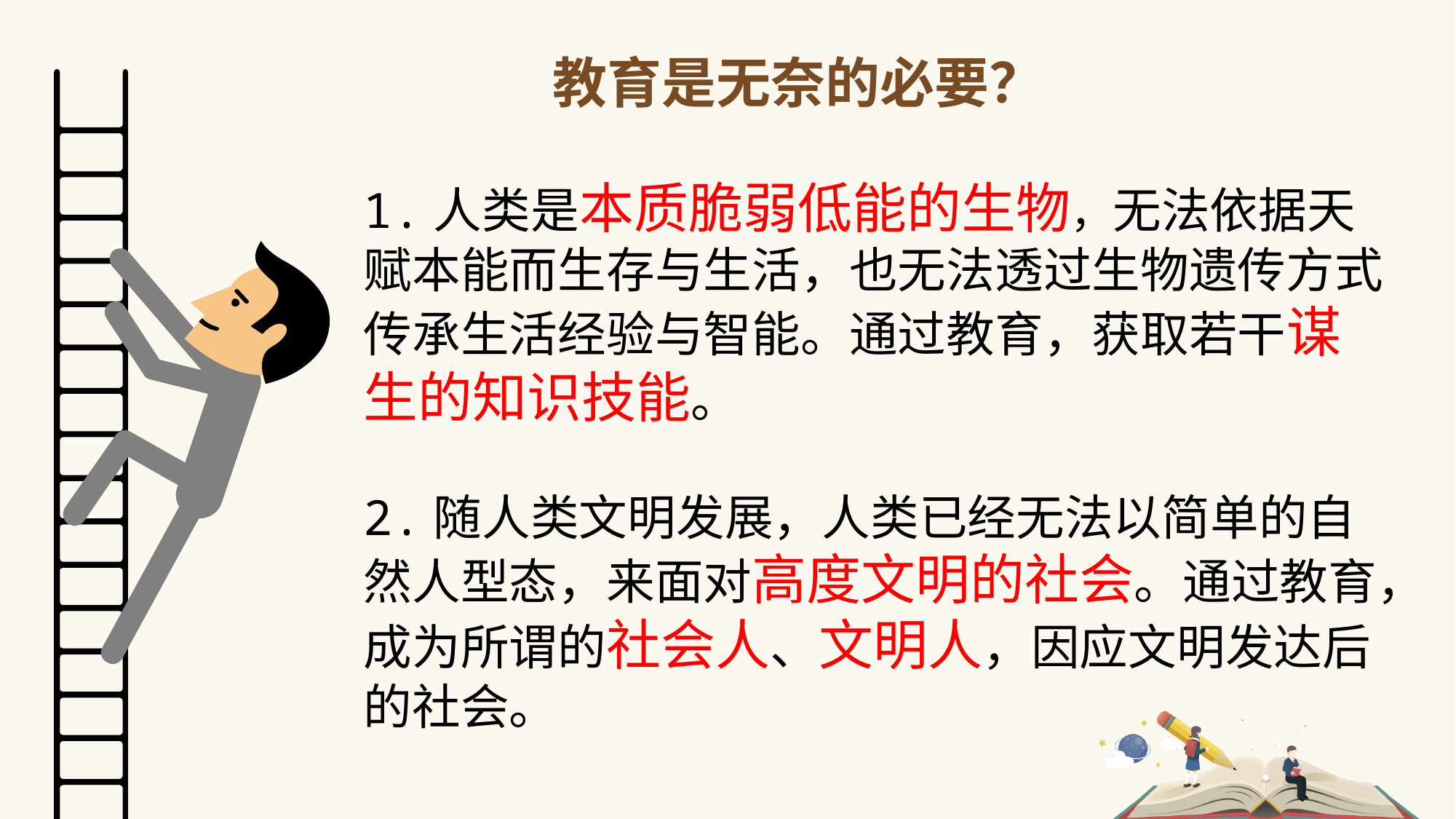

教育是无奈的必要？

1.人类是本质脆弱低能的生物，无法依据天赋本能而生存与生活，也无法透过生物遗传方式传承生活经验与智能。通过教育，获取若干谋生的知识技能。

2.随人类文明发展，人类已经无法以简单的自然人型态，来面对高度文明的社会。通过教育，成为所谓的社会人、文明人，因应文明发达后的社会。